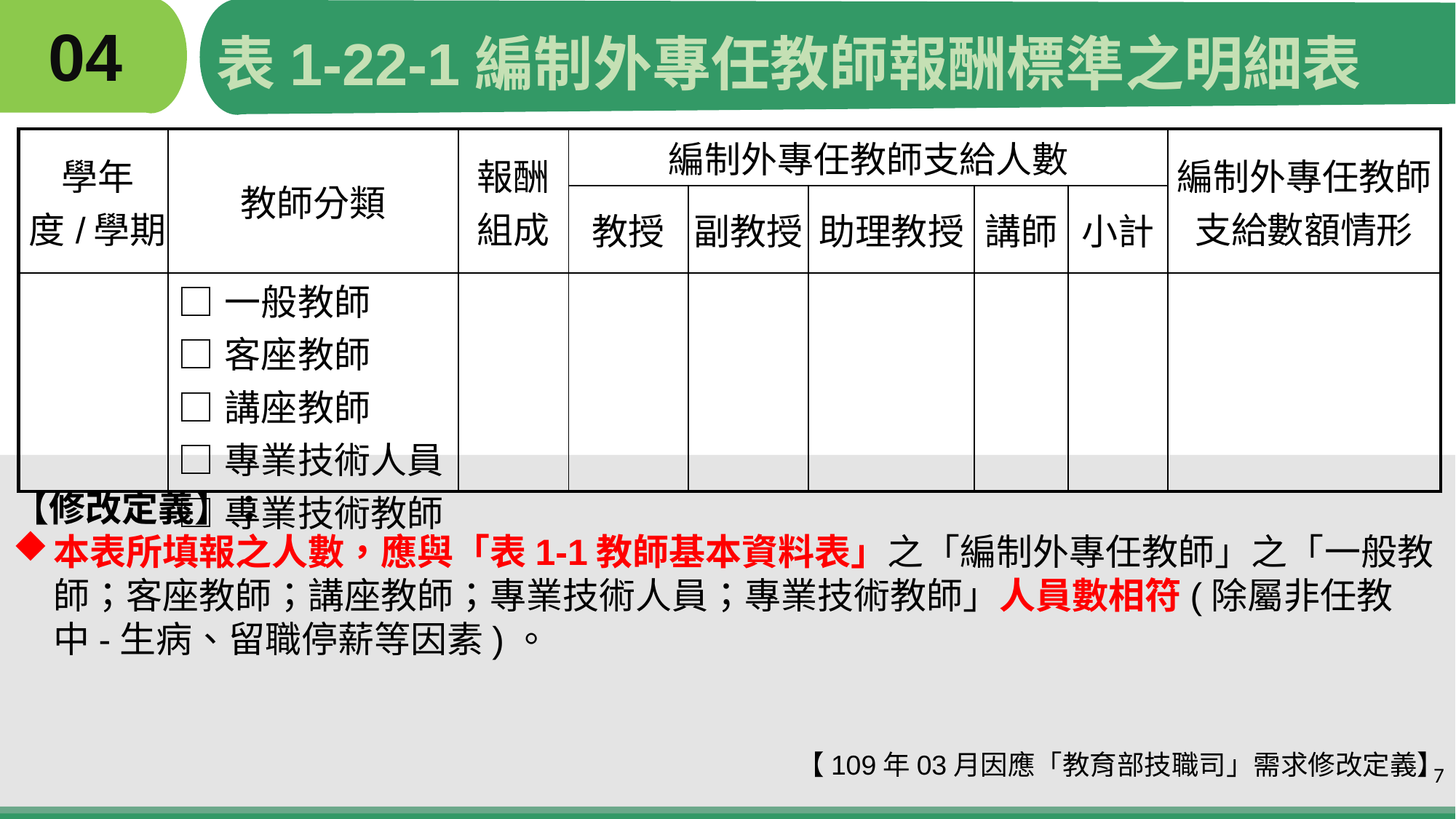

# 04
表1-22-1編制外專任教師報酬標準之明細表
| 學年度/學期 | 教師分類 | 報酬組成 | 編制外專任教師支給人數 |  |  |  |  | 編制外專任教師支給數額情形 |
| --- | --- | --- | --- | --- | --- | --- | --- | --- |
|  |  |  | 教授 | 副教授 | 助理教授 | 講師 | 小計 |  |
|  | □一般教師 □客座教師 □講座教師 □專業技術人員 □專業技術教師 |  |  |  |  |  |  |  |
【修改定義】：
本表所填報之人數，應與「表1-1教師基本資料表」之「編制外專任教師」之「一般教師；客座教師；講座教師；專業技術人員；專業技術教師」人員數相符(除屬非任教中-生病、留職停薪等因素)。

【109年03月因應「教育部技職司」需求修改定義】

7